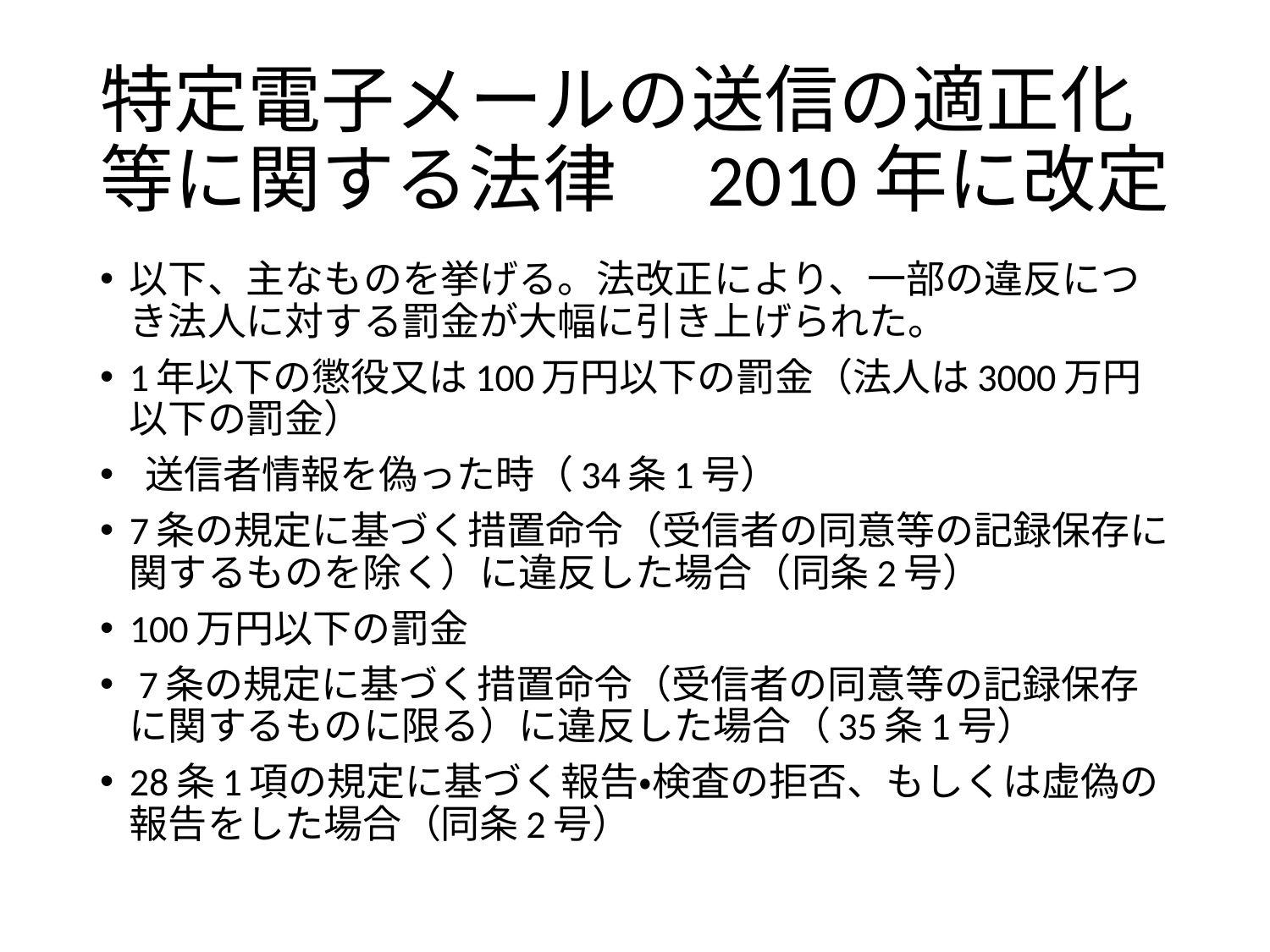

# 特定電子メールの送信の適正化等に関する法律　2010年に改定
以下、主なものを挙げる。法改正により、一部の違反につき法人に対する罰金が大幅に引き上げられた。
1年以下の懲役又は100万円以下の罰金（法人は3000万円以下の罰金）
 送信者情報を偽った時（34条1号）
7条の規定に基づく措置命令（受信者の同意等の記録保存に関するものを除く）に違反した場合（同条2号）
100万円以下の罰金
 7条の規定に基づく措置命令（受信者の同意等の記録保存に関するものに限る）に違反した場合（35条1号）
28条1項の規定に基づく報告・検査の拒否、もしくは虚偽の報告をした場合（同条2号）